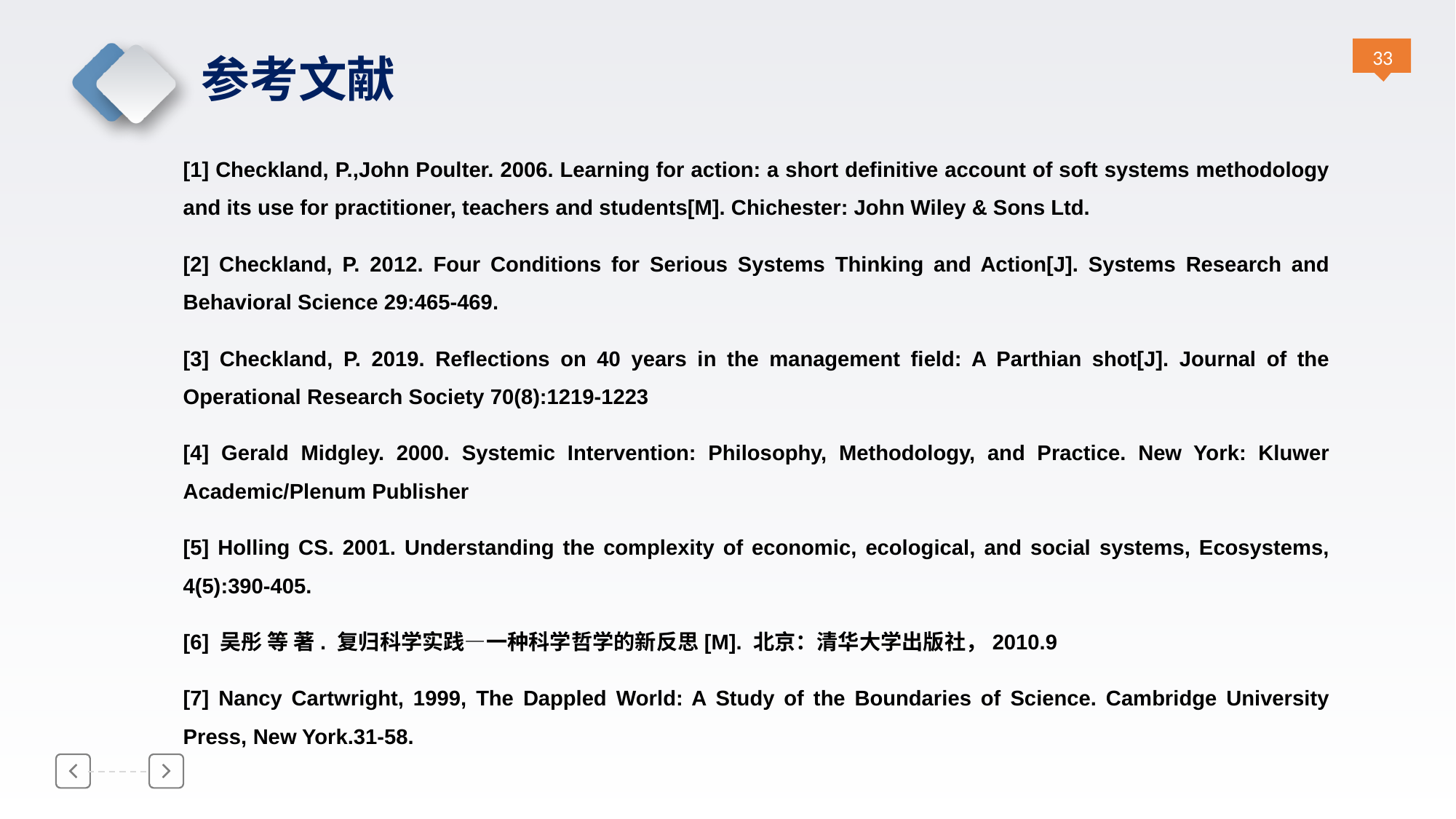

参考文献
[1] Checkland, P.,John Poulter. 2006. Learning for action: a short definitive account of soft systems methodology and its use for practitioner, teachers and students[M]. Chichester: John Wiley & Sons Ltd.
[2] Checkland, P. 2012. Four Conditions for Serious Systems Thinking and Action[J]. Systems Research and Behavioral Science 29:465-469.
[3] Checkland, P. 2019. Reflections on 40 years in the management field: A Parthian shot[J]. Journal of the Operational Research Society 70(8):1219-1223
[4] Gerald Midgley. 2000. Systemic Intervention: Philosophy, Methodology, and Practice. New York: Kluwer Academic/Plenum Publisher
[5] Holling CS. 2001. Understanding the complexity of economic, ecological, and social systems, Ecosystems, 4(5):390-405.
[6] 吴彤 等 著. 复归科学实践—一种科学哲学的新反思[M]. 北京：清华大学出版社，2010.9
[7] Nancy Cartwright, 1999, The Dappled World: A Study of the Boundaries of Science. Cambridge University Press, New York.31-58.